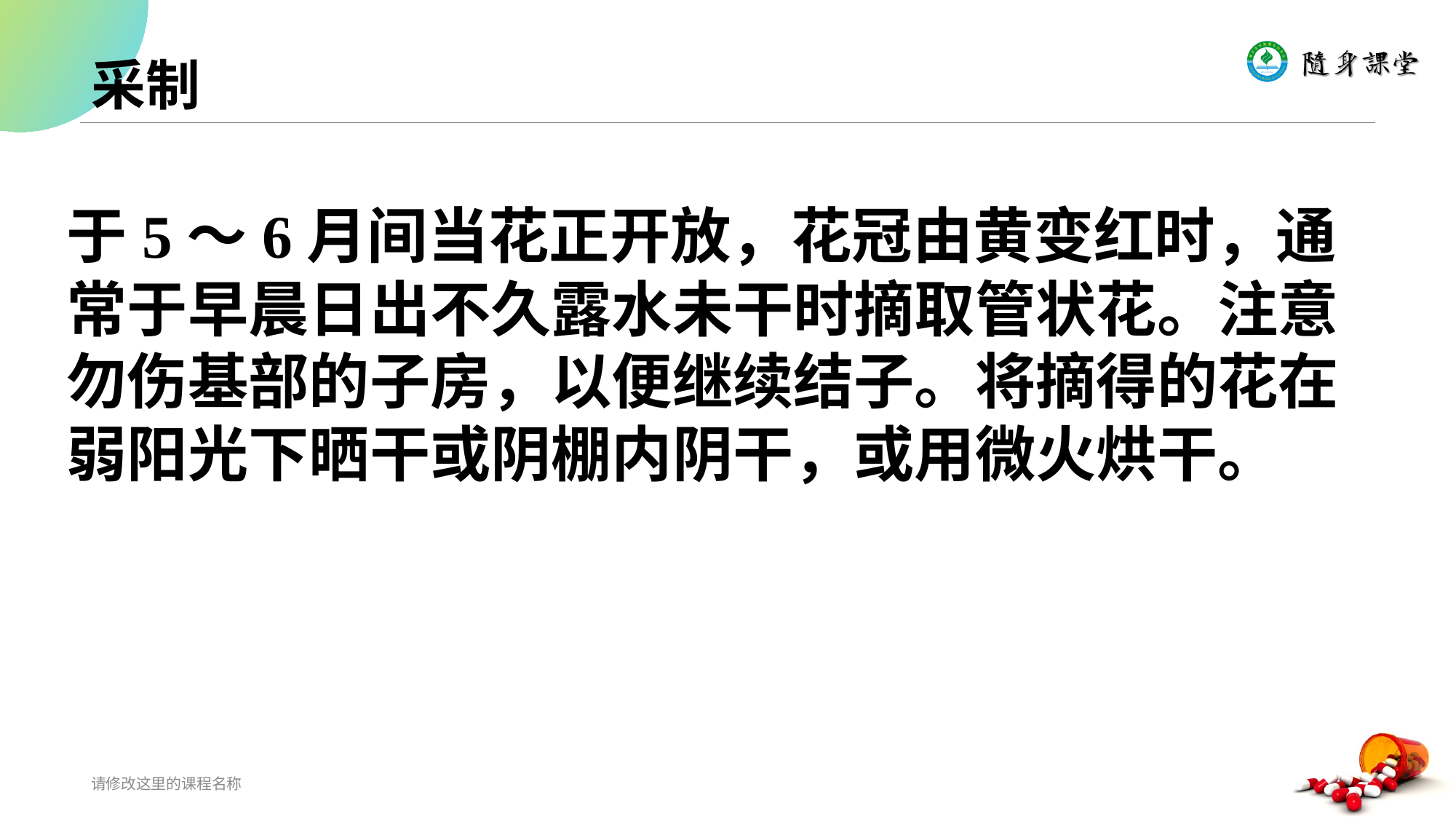

# 采制

于5～6月间当花正开放，花冠由黄变红时，通常于早晨日出不久露水未干时摘取管状花。注意勿伤基部的子房，以便继续结子。将摘得的花在弱阳光下晒干或阴棚内阴干，或用微火烘干。

请修改这里的课程名称
8